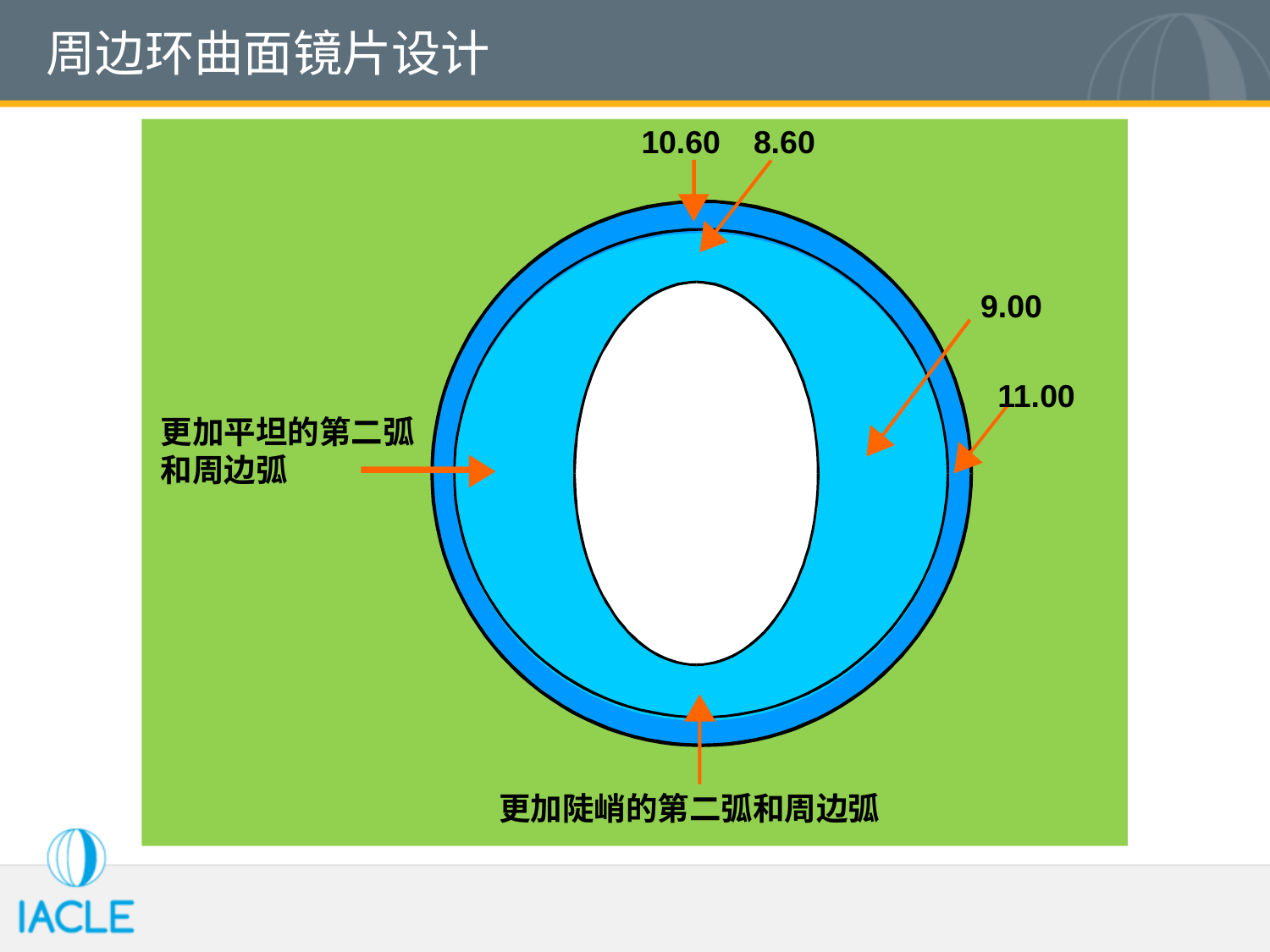

# 周边环曲面镜片设计
10.60
8.60

9.00

11.00

更加平坦的第二弧和周边弧

更加陡峭的第二弧和周边弧